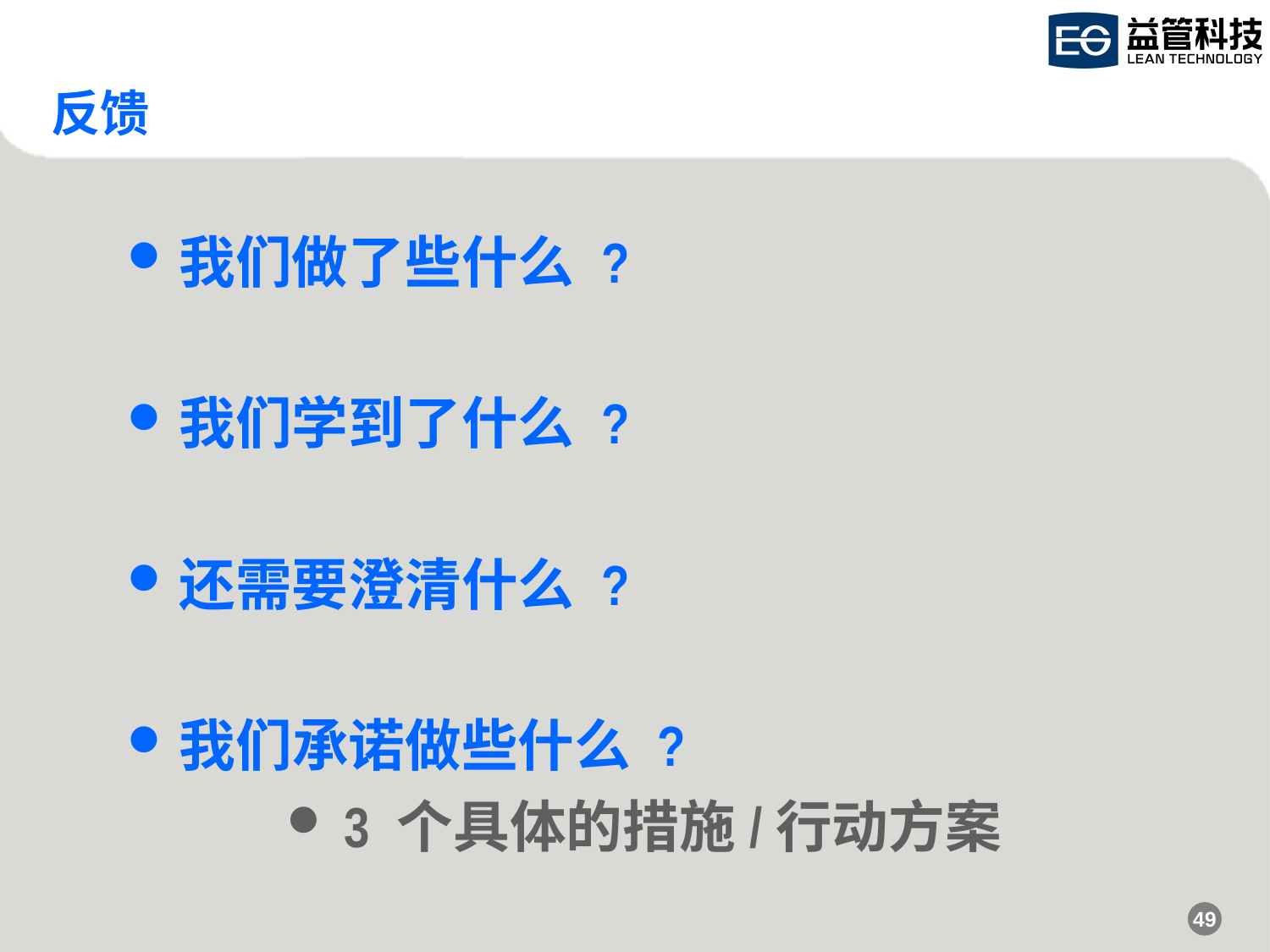

# 反馈
我们做了些什么 ?

我们学到了什么 ?

还需要澄清什么 ?

我们承诺做些什么 ?
 3 个具体的措施/行动方案